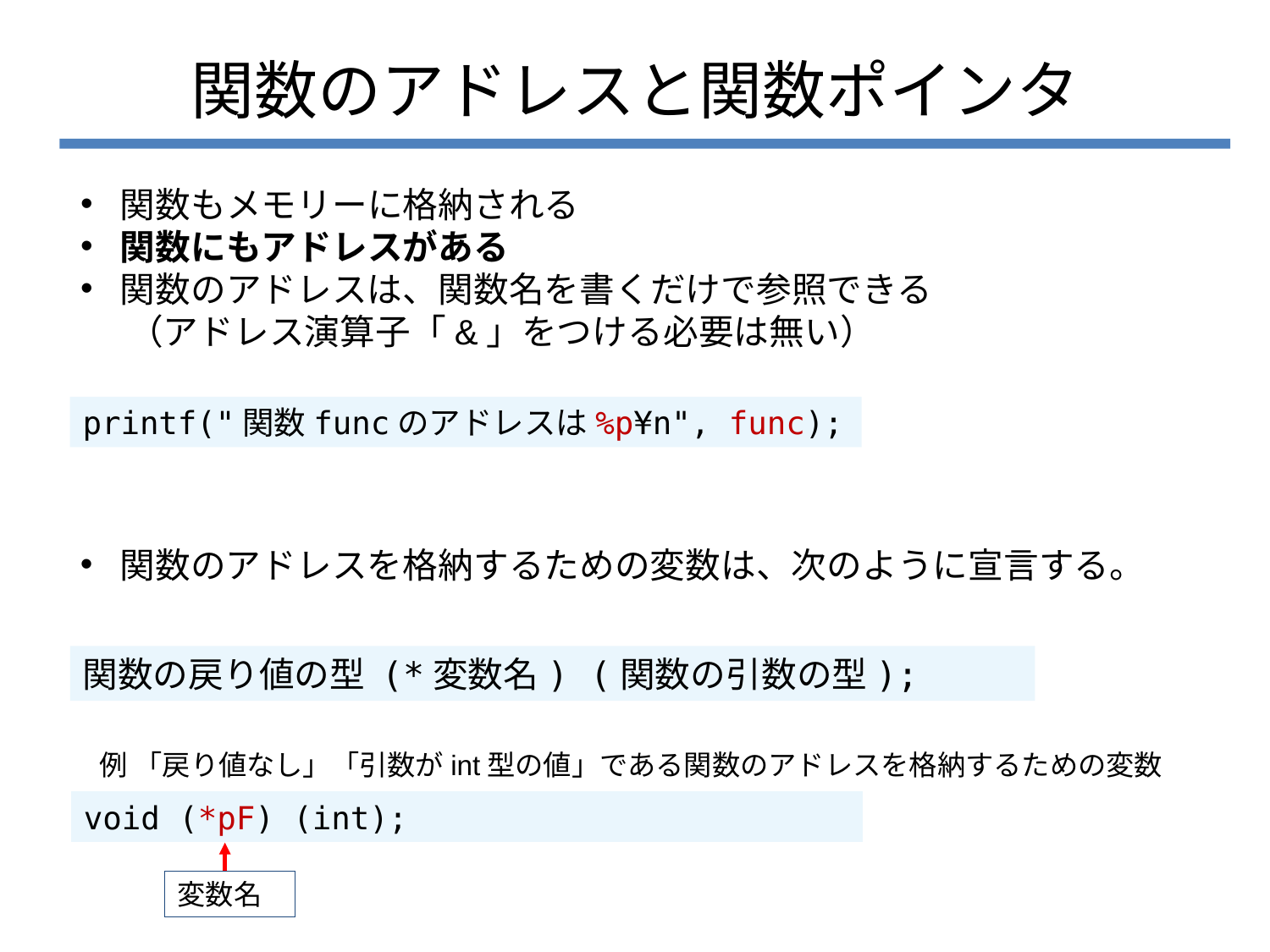

# 関数のアドレスと関数ポインタ
関数もメモリーに格納される
関数にもアドレスがある
関数のアドレスは、関数名を書くだけで参照できる
 （アドレス演算子「&」をつける必要は無い）
printf("関数funcのアドレスは%p¥n", func);
関数のアドレスを格納するための変数は、次のように宣言する。
関数の戻り値の型 (*変数名) (関数の引数の型);
例 「戻り値なし」「引数がint型の値」である関数のアドレスを格納するための変数
void (*pF) (int);
変数名